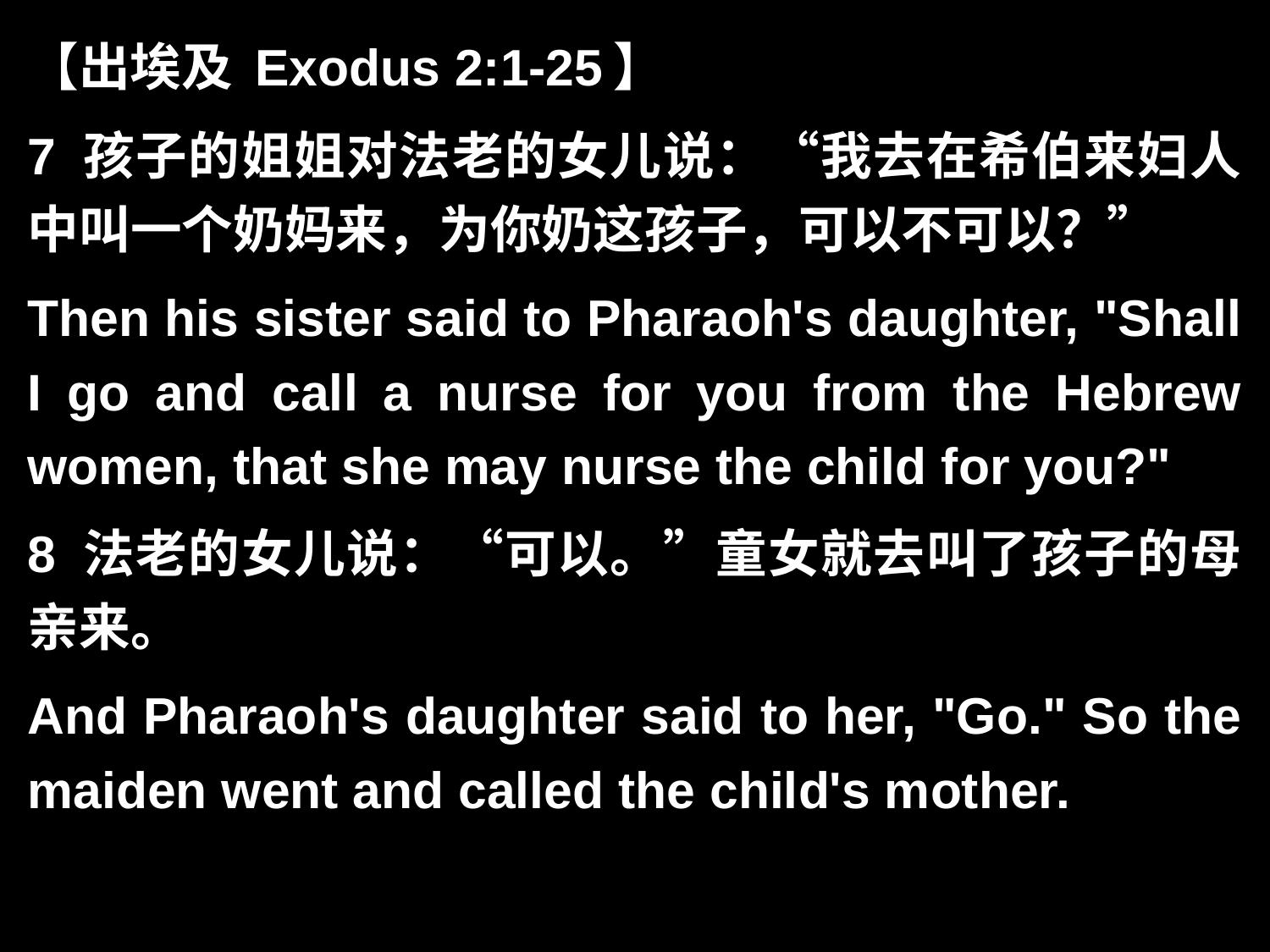

【出埃及 Exodus 2:1-25】
7 孩子的姐姐对法老的女儿说：“我去在希伯来妇人中叫一个奶妈来，为你奶这孩子，可以不可以？”
Then his sister said to Pharaoh's daughter, "Shall I go and call a nurse for you from the Hebrew women, that she may nurse the child for you?"
8 法老的女儿说：“可以。”童女就去叫了孩子的母亲来。
And Pharaoh's daughter said to her, "Go." So the maiden went and called the child's mother.